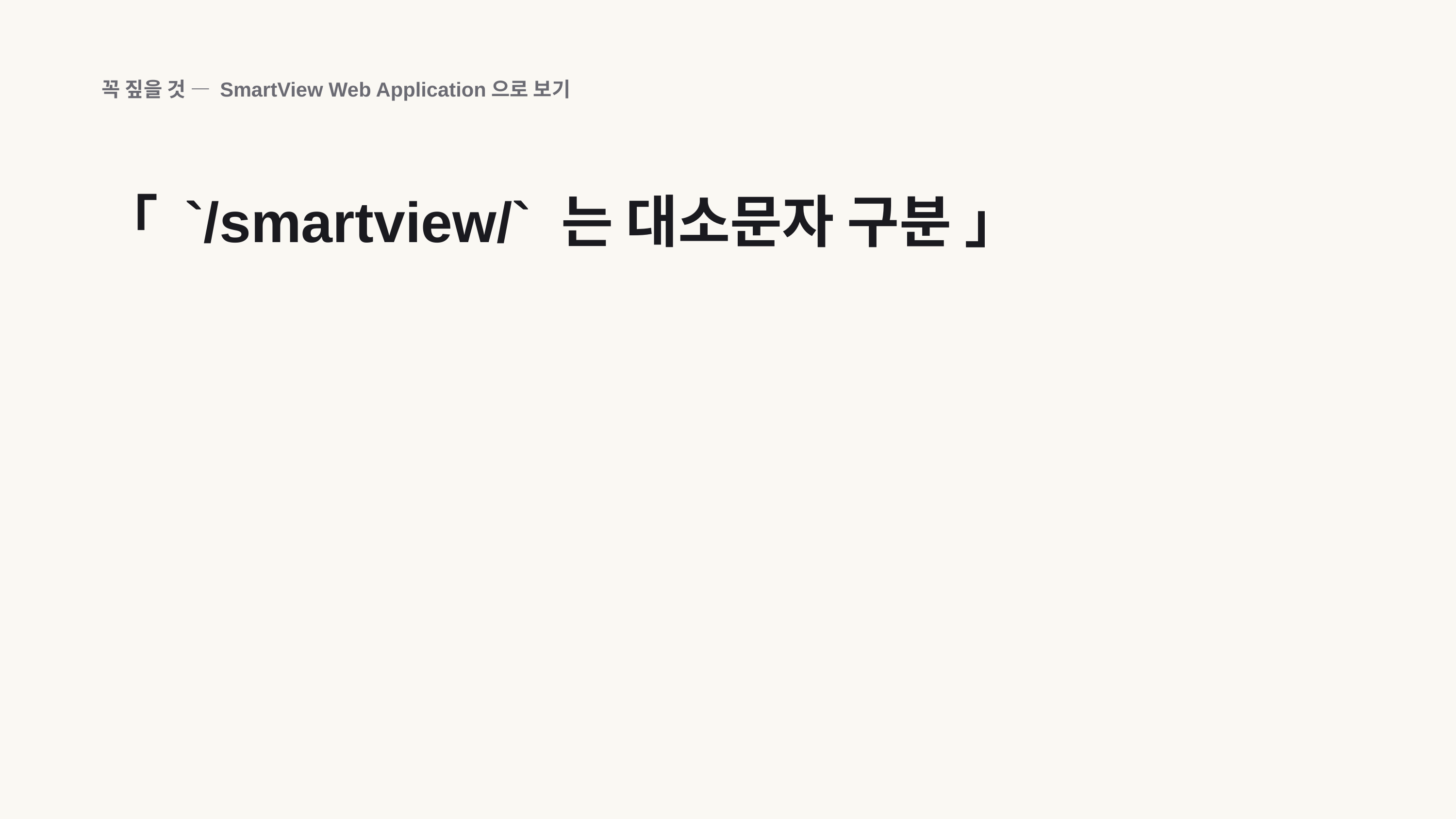

꼭 짚을 것 — SmartView Web Application으로 보기
「 `/smartview/` 는 대소문자 구분 」